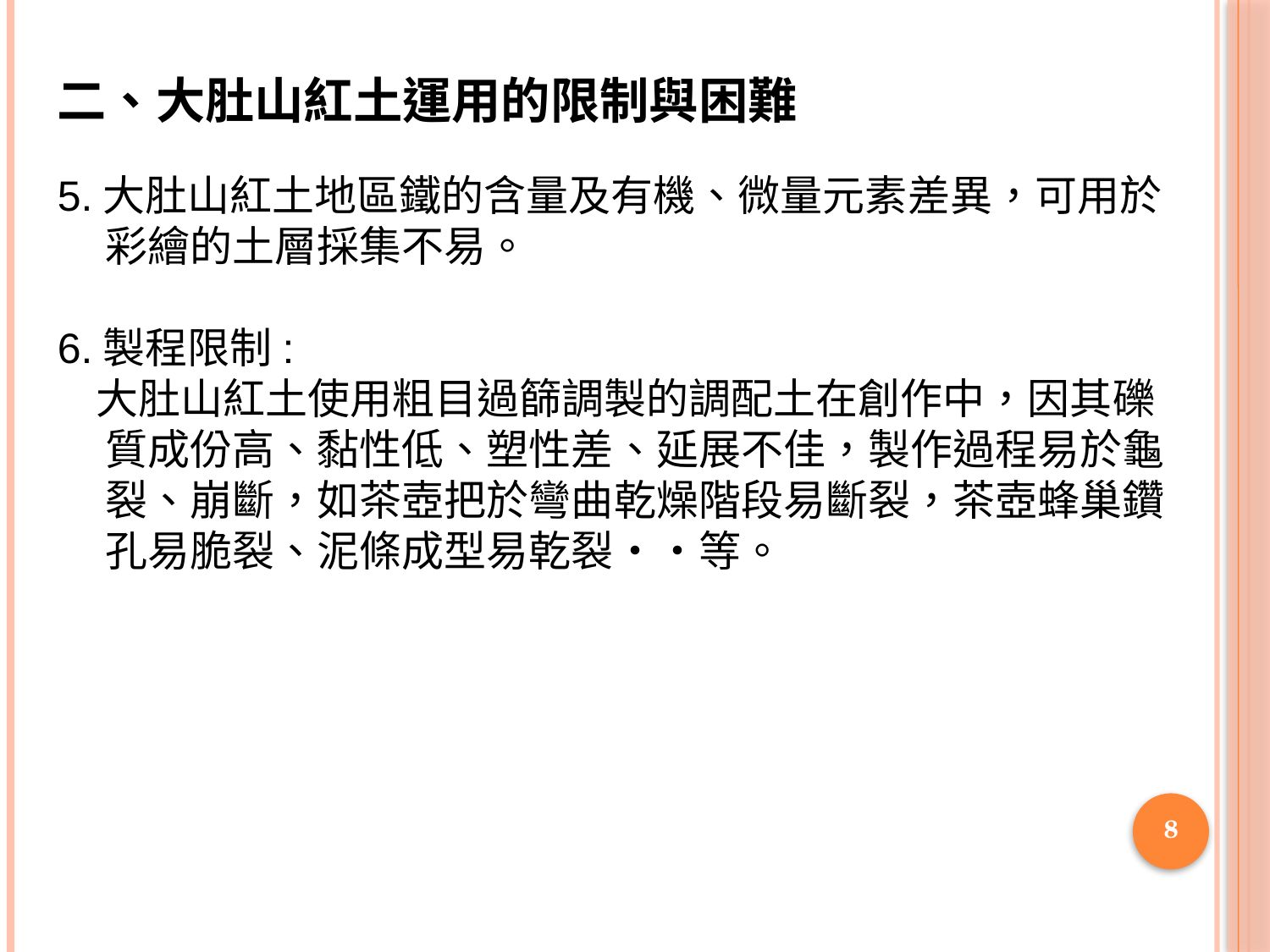

二、大肚山紅土運用的限制與困難
5.大肚山紅土地區鐵的含量及有機、微量元素差異，可用於
    彩繪的土層採集不易。

6.製程限制:
   大肚山紅土使用粗目過篩調製的調配土在創作中，因其礫
    質成份高、黏性低、塑性差、延展不佳，製作過程易於龜
    裂、崩斷，如茶壺把於彎曲乾燥階段易斷裂，茶壺蜂巢鑽
    孔易脆裂、泥條成型易乾裂••等。
8